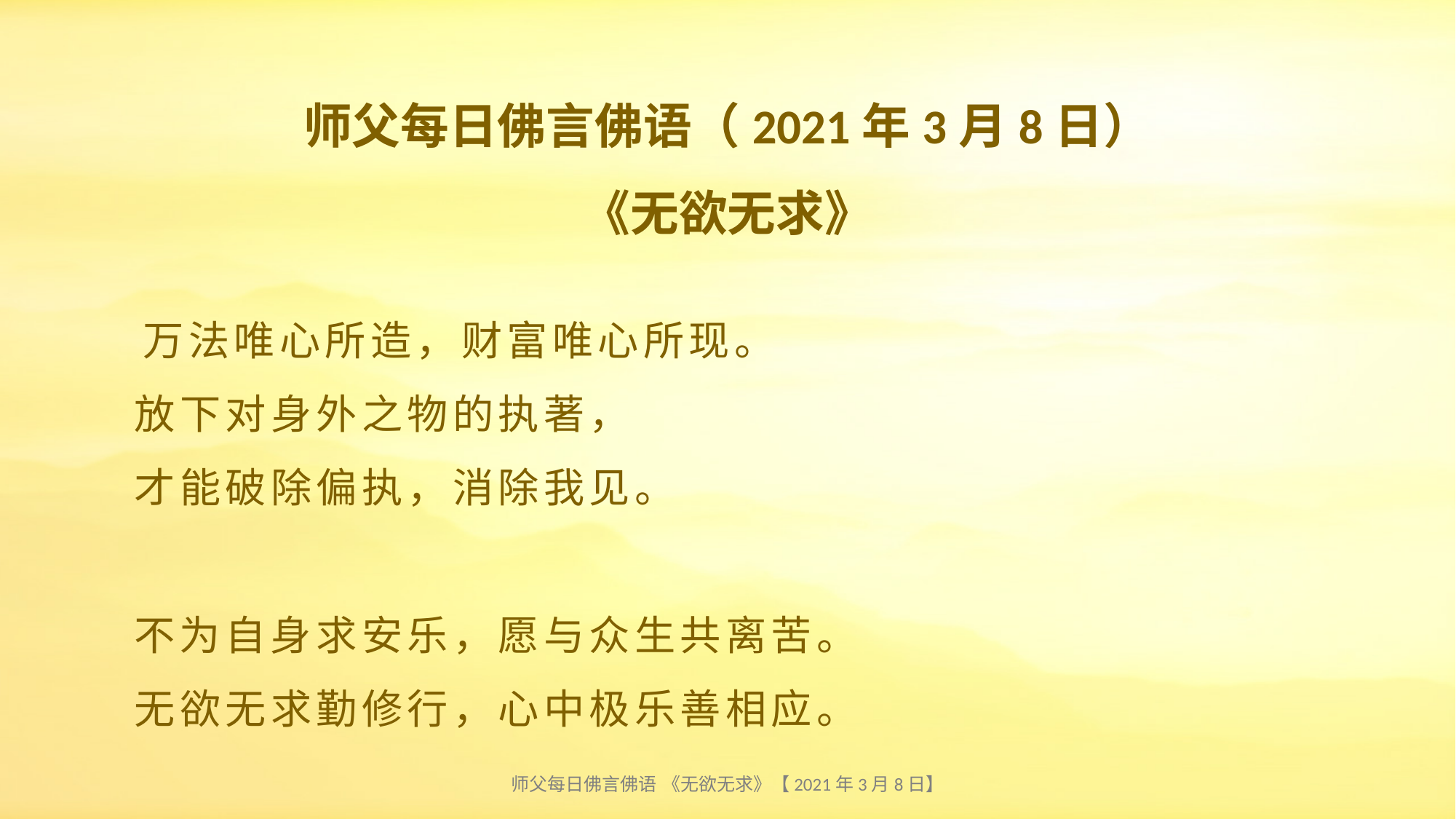

师父每日佛言佛语（2021年3月8日）
《无欲无求》
# 万法唯心所造，财富唯心所现。 放下对身外之物的执著， 才能破除偏执，消除我见。 不为自身求安乐，愿与众生共离苦。 无欲无求勤修行，心中极乐善相应。
师父每日佛言佛语 《无欲无求》【2021年3月8日】